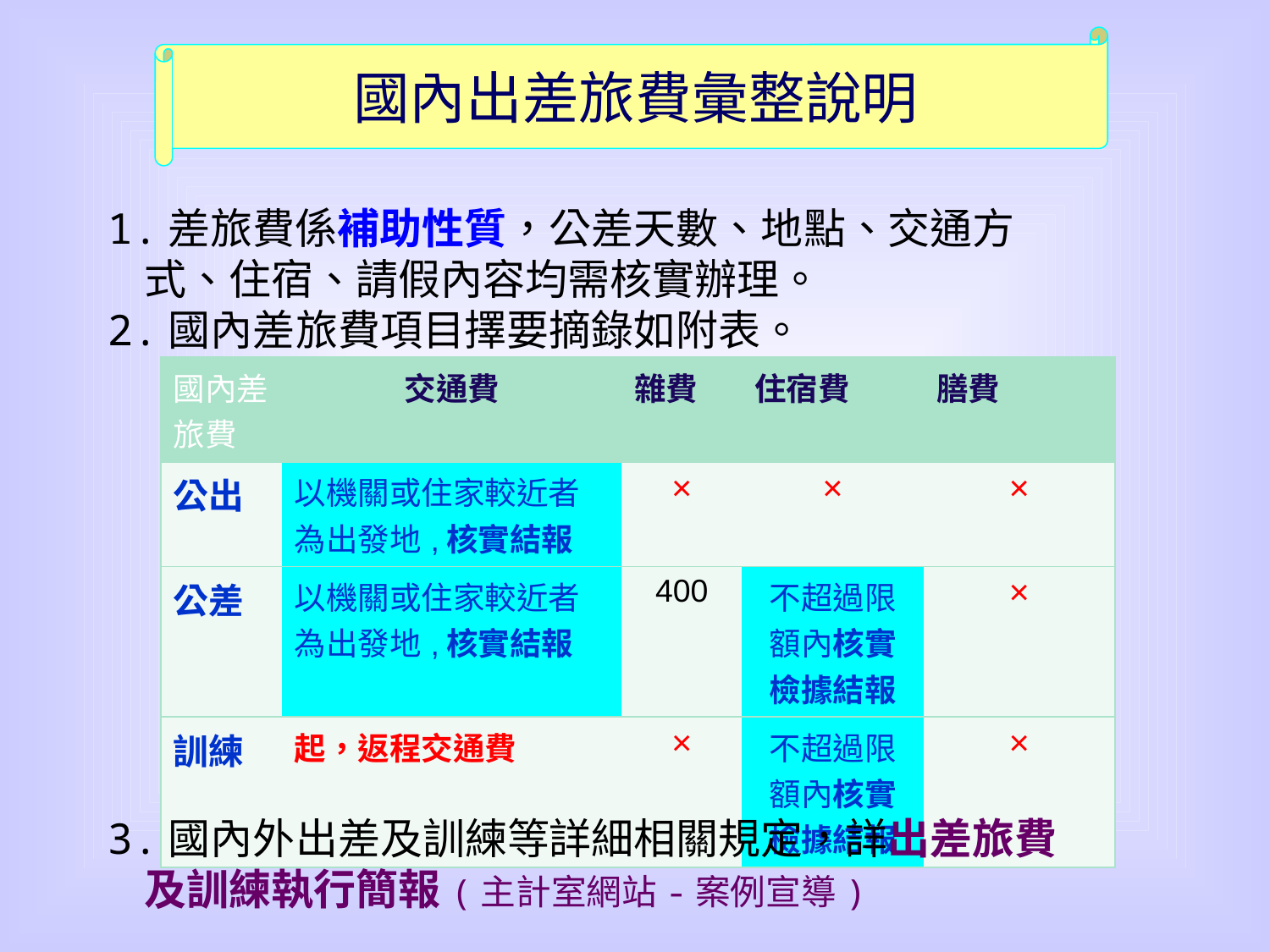

國內出差旅費彙整說明
1.差旅費係補助性質，公差天數、地點、交通方式、住宿、請假內容均需核實辦理。
2.國內差旅費項目擇要摘錄如附表。
| 國內差旅費 | 交通費 | 雜費 | 住宿費 | 膳費 |
| --- | --- | --- | --- | --- |
| 公出 | 以機關或住家較近者為出發地,核實結報 | × | × | × |
| 公差 | 以機關或住家較近者為出發地,核實結報 | 400 | 不超過限額內核實檢據結報 | × |
| 訓練 | 起，返程交通費 | × | 不超過限額內核實檢據結報 | × |
3.國內外出差及訓練等詳細相關規定，詳出差旅費及訓練執行簡報(主計室網站-案例宣導)